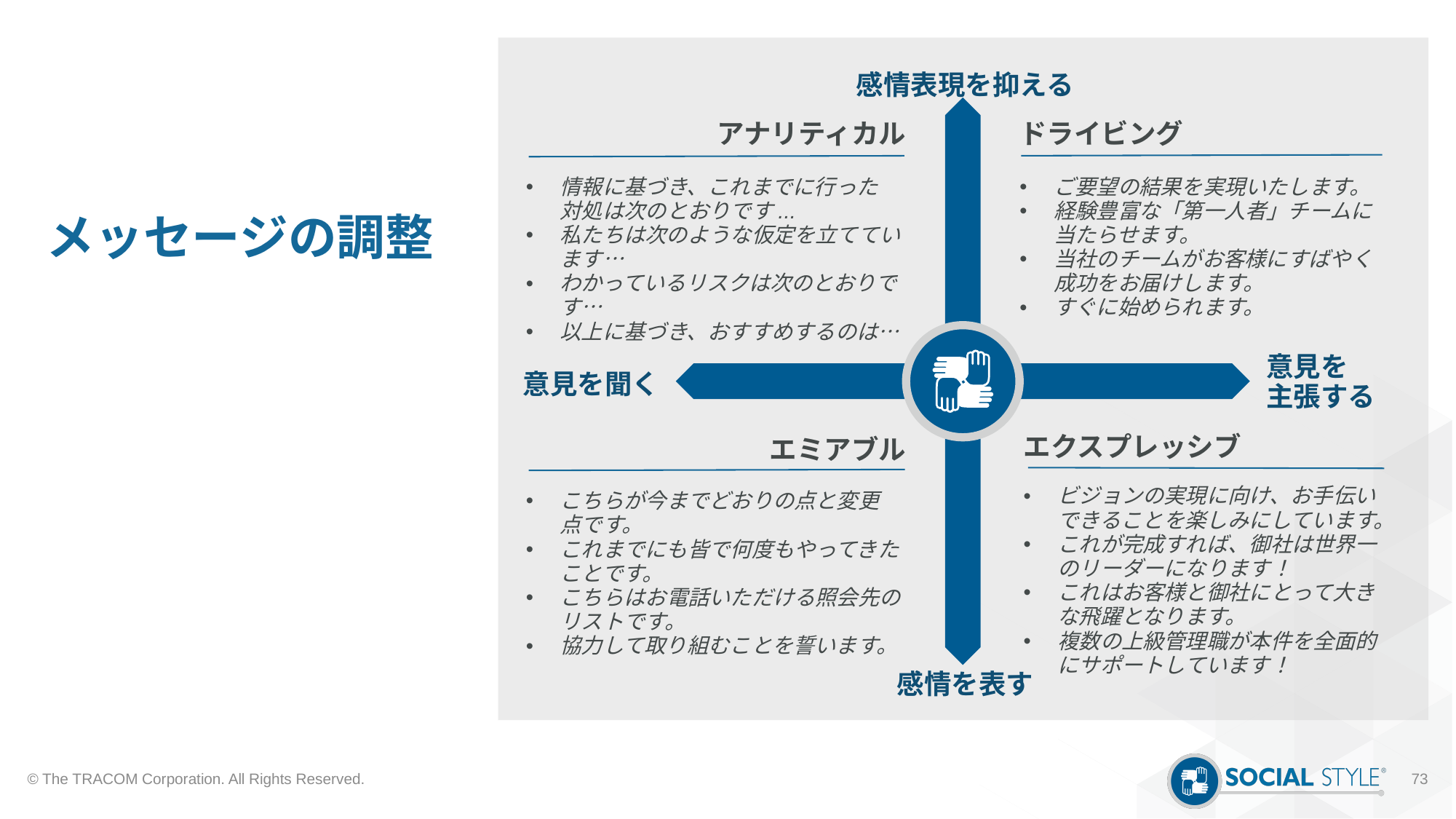

感情表現を抑える

ドライビング
ご要望の結果を実現いたします。
経験豊富な「第一人者」チームに当たらせます。
当社のチームがお客様にすばやく成功をお届けします。
すぐに始められます。

アナリティカル
情報に基づき、これまでに行った
対処は次のとおりです...
私たちは次のような仮定を立ててい
ます…
わかっているリスクは次のとおりです…
以上に基づき、おすすめするのは…

# メッセージの調整
意見を
主張する
意見を聞く
エクスプレッシブ

ビジョンの実現に向け、お手伝いできることを楽しみにしています。
これが完成すれば、御社は世界一のリーダーになります！
これはお客様と御社にとって大きな飛躍となります。
複数の上級管理職が本件を全面的にサポートしています！
エミアブル

こちらが今までどおりの点と変更
点です。
これまでにも皆で何度もやってきたことです。
こちらはお電話いただける照会先のリストです。
協力して取り組むことを誓います。

感情を表す
© The TRACOM Corporation. All Rights Reserved.
73